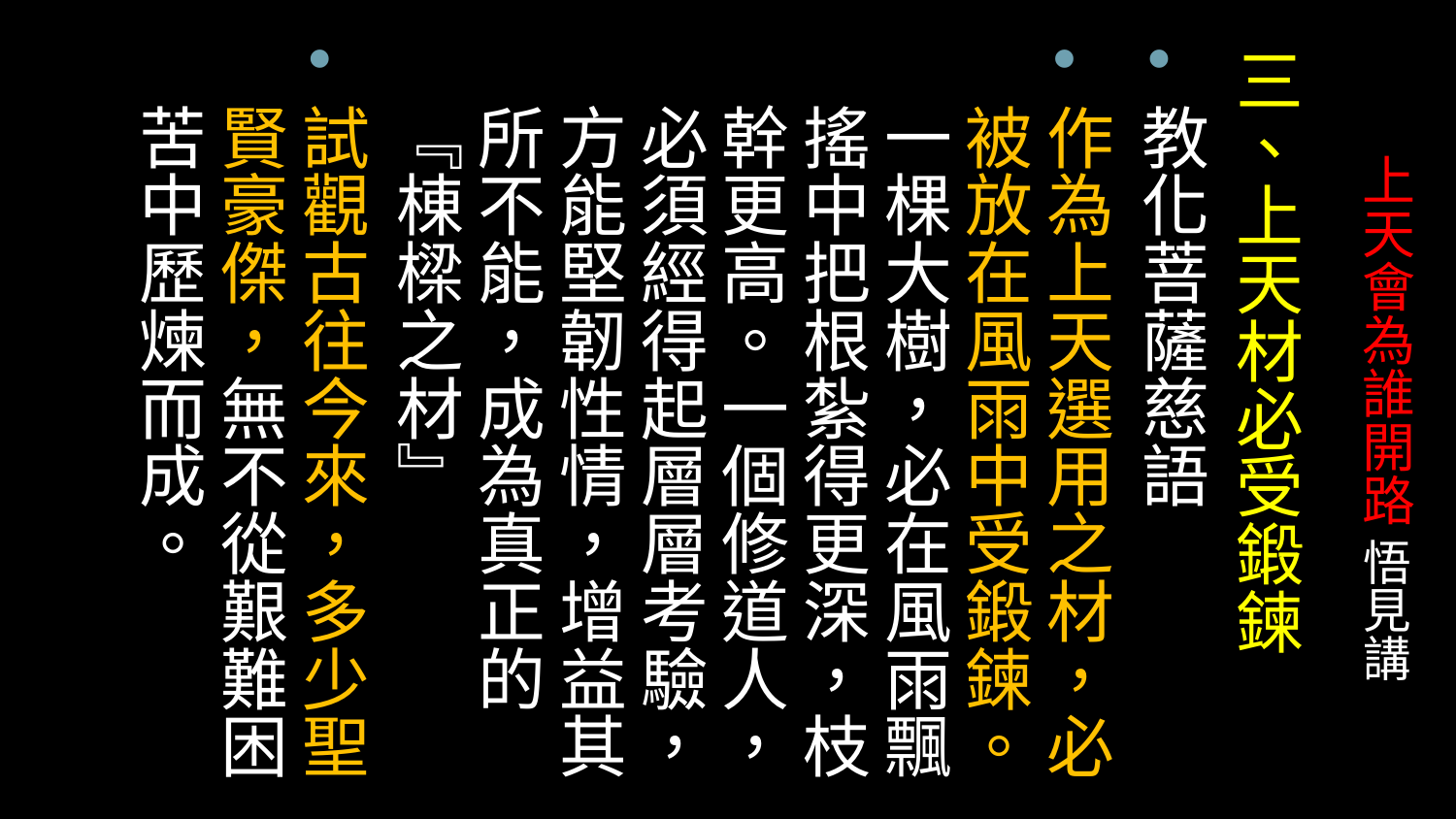

三、上天材必受鍛鍊
教化菩薩慈語
作為上天選用之材，必被放在風雨中受鍛鍊。一棵大樹，必在風雨飄搖中把根紮得更深，枝幹更高。一個修道人，必須經得起層層考驗，方能堅韌性情，增益其所不能，成為真正的『棟樑之材』
試觀古往今來，多少聖賢豪傑，無不從艱難困苦中歷煉而成。

# 上天會為誰開路 悟見講